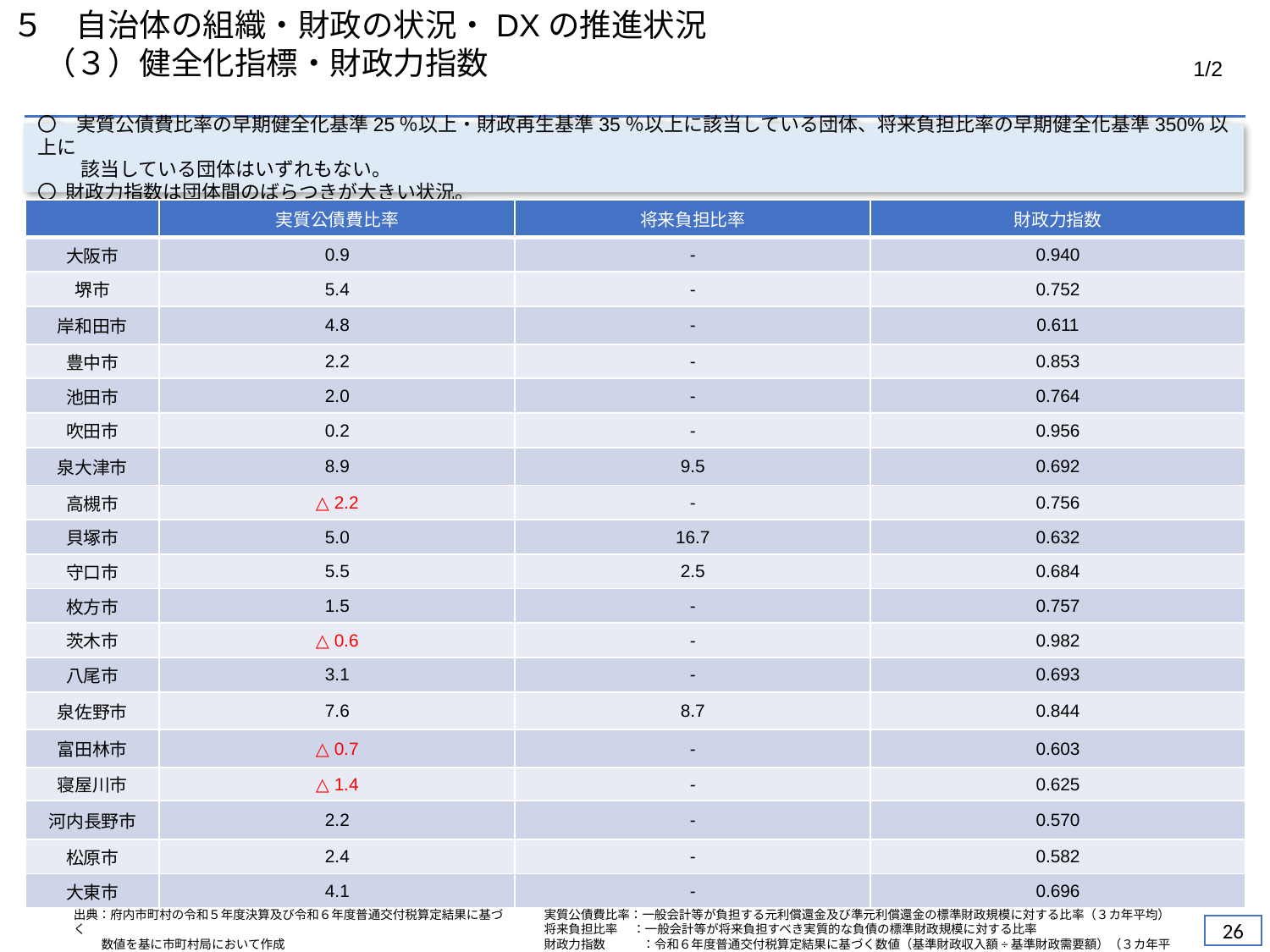

５　自治体の組織・財政の状況・DXの推進状況
　（３）健全化指標・財政力指数
1/2
〇　実質公債費比率の早期健全化基準25％以上・財政再生基準35％以上に該当している団体、将来負担比率の早期健全化基準350%以上に
　　 該当している団体はいずれもない。
〇  財政力指数は団体間のばらつきが大きい状況。
|  | 実質公債費比率 | 将来負担比率 | 財政力指数 |
| --- | --- | --- | --- |
| 大阪市 | 0.9 | - | 0.940 |
| 堺市 | 5.4 | - | 0.752 |
| 岸和田市 | 4.8 | - | 0.611 |
| 豊中市 | 2.2 | - | 0.853 |
| 池田市 | 2.0 | - | 0.764 |
| 吹田市 | 0.2 | - | 0.956 |
| 泉大津市 | 8.9 | 9.5 | 0.692 |
| 高槻市 | △ 2.2 | - | 0.756 |
| 貝塚市 | 5.0 | 16.7 | 0.632 |
| 守口市 | 5.5 | 2.5 | 0.684 |
| 枚方市 | 1.5 | - | 0.757 |
| 茨木市 | △ 0.6 | - | 0.982 |
| 八尾市 | 3.1 | - | 0.693 |
| 泉佐野市 | 7.6 | 8.7 | 0.844 |
| 富田林市 | △ 0.7 | - | 0.603 |
| 寝屋川市 | △ 1.4 | - | 0.625 |
| 河内長野市 | 2.2 | - | 0.570 |
| 松原市 | 2.4 | - | 0.582 |
| 大東市 | 4.1 | - | 0.696 |
出典：府内市町村の令和５年度決算及び令和６年度普通交付税算定結果に基づく
         数値を基に市町村局において作成
実質公債費比率：一般会計等が負担する元利償還金及び準元利償還金の標準財政規模に対する比率（３カ年平均）
将来負担比率　 ：一般会計等が将来負担すべき実質的な負債の標準財政規模に対する比率
財政力指数　　　：令和６年度普通交付税算定結果に基づく数値（基準財政収入額÷基準財政需要額）（３カ年平均）
26